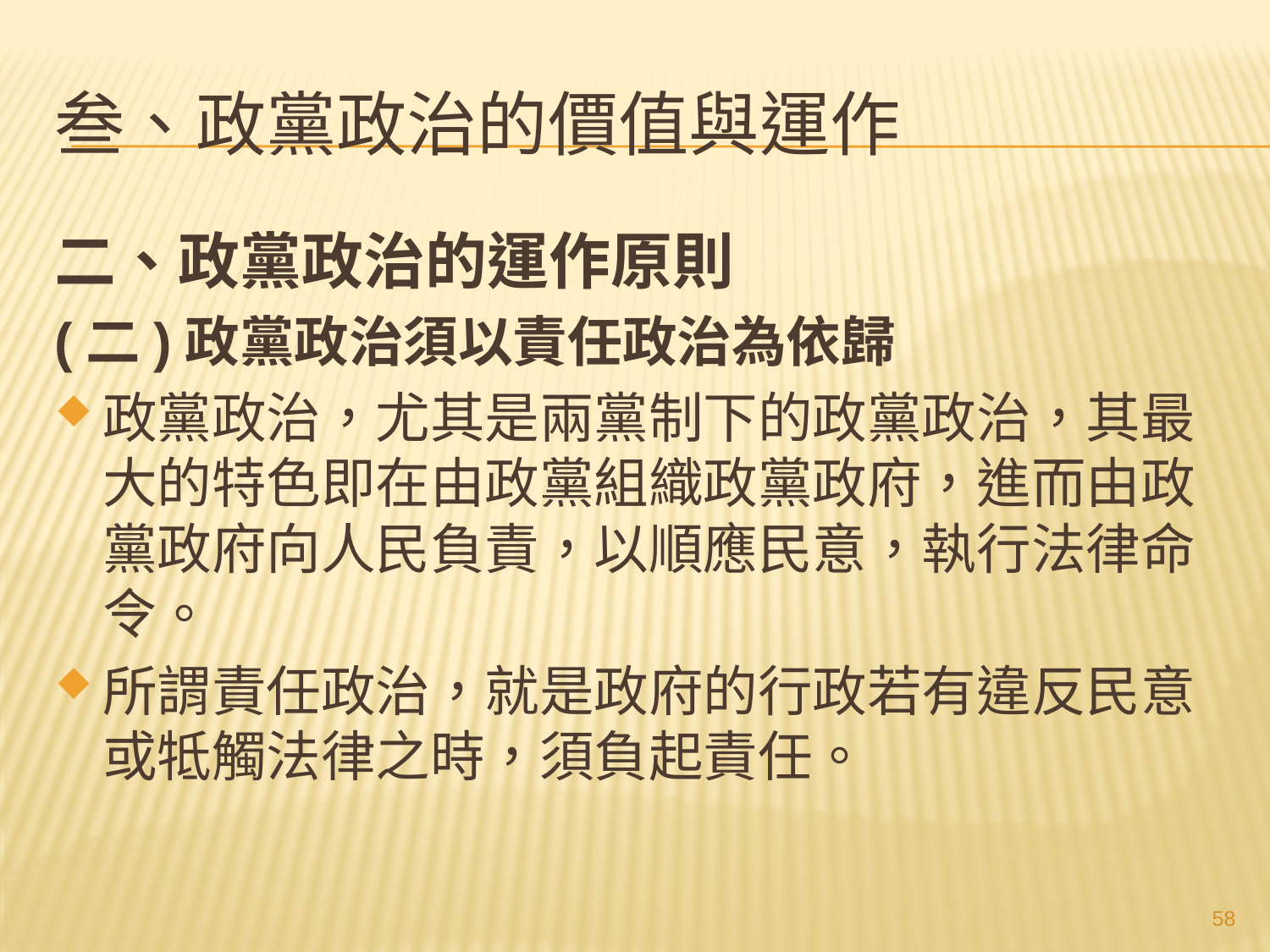

# 叁、政黨政治的價值與運作
二、政黨政治的運作原則
(二)政黨政治須以責任政治為依歸
政黨政治，尤其是兩黨制下的政黨政治，其最大的特色即在由政黨組織政黨政府，進而由政黨政府向人民負責，以順應民意，執行法律命令。
所謂責任政治，就是政府的行政若有違反民意或牴觸法律之時，須負起責任。
58